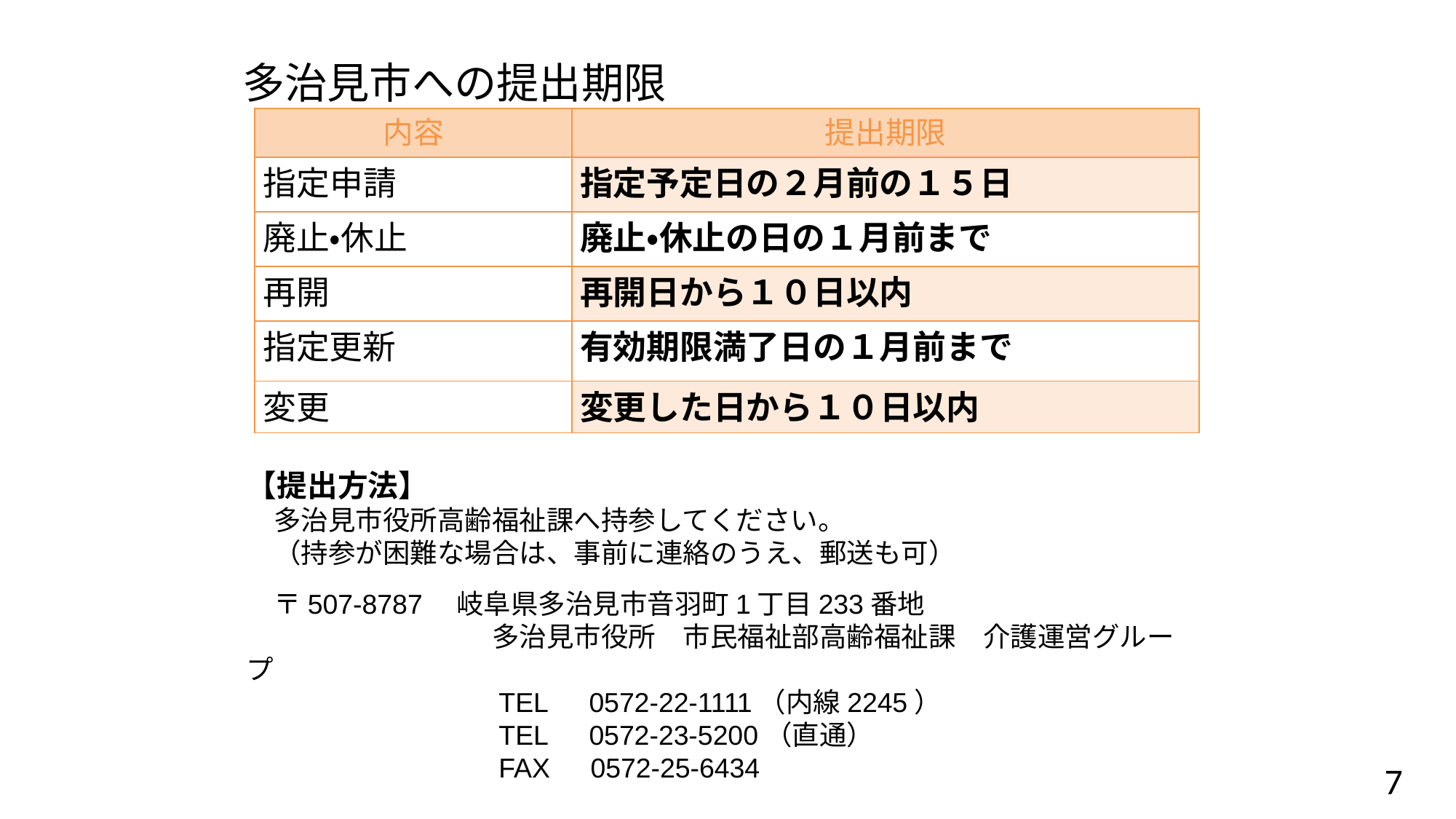

多治見市への提出期限
| 内容 | 提出期限 |
| --- | --- |
| 指定申請 | 指定予定日の２月前の１５日 |
| 廃止・休止 | 廃止・休止の日の１月前まで |
| 再開 | 再開日から１０日以内 |
| 指定更新 | 有効期限満了日の１月前まで |
| 変更 | 変更した日から１０日以内 |
【提出方法】
　多治見市役所高齢福祉課へ持参してください。
　（持参が困難な場合は、事前に連絡のうえ、郵送も可）

　〒507-8787　岐阜県多治見市音羽町1丁目233番地
　　　　　　　　　多治見市役所　市民福祉部高齢福祉課　介護運営グループ
　　　　　　　　　TEL　0572-22-1111（内線2245）
　　　　　　　　　TEL　0572-23-5200（直通）
　　　　　　　　　FAX　0572-25-6434
7